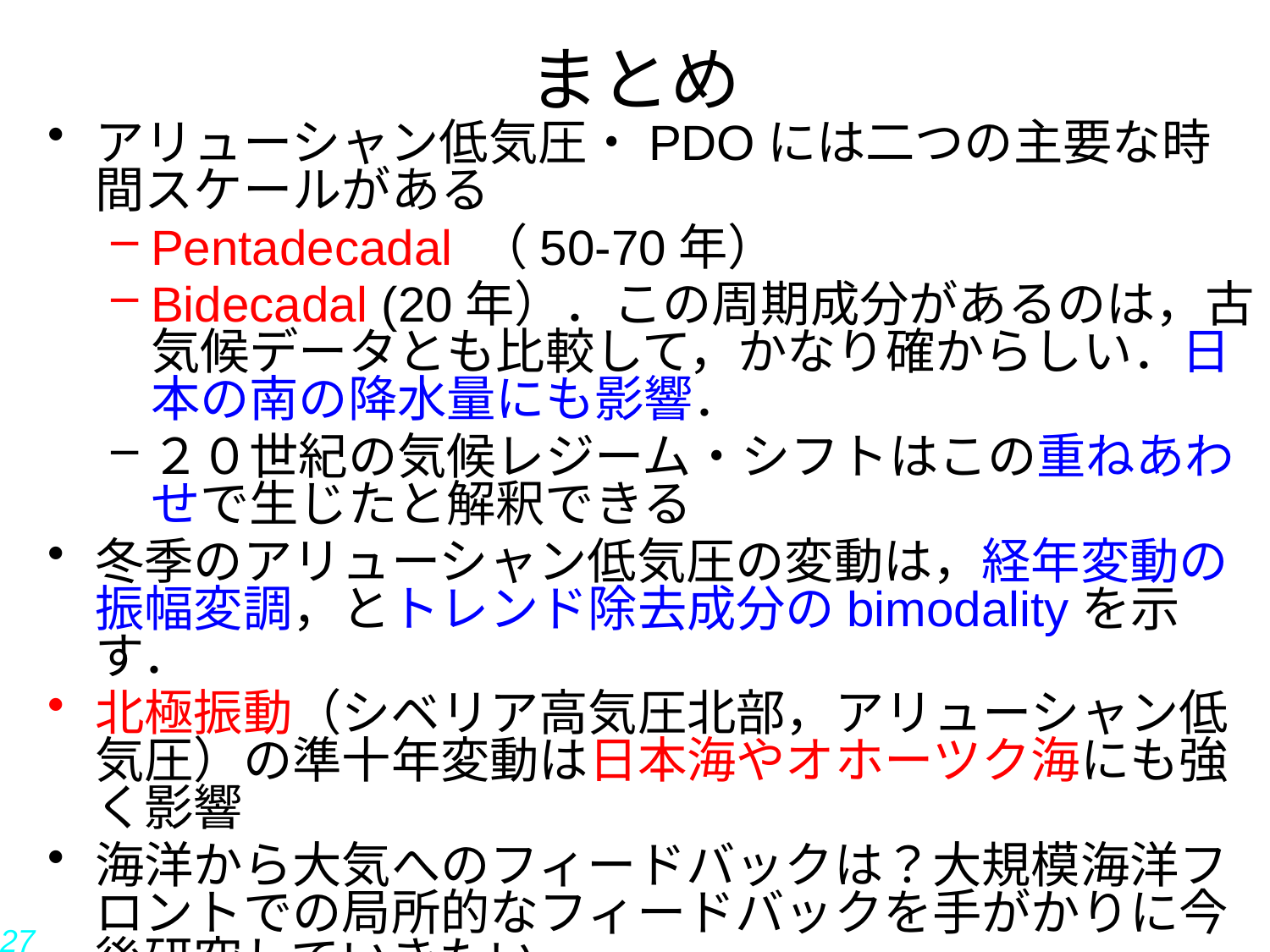

# まとめ
アリューシャン低気圧・PDOには二つの主要な時間スケールがある
Pentadecadal （50-70年）
Bidecadal (20年）．この周期成分があるのは，古気候データとも比較して，かなり確からしい．日本の南の降水量にも影響．
２０世紀の気候レジーム・シフトはこの重ねあわせで生じたと解釈できる
冬季のアリューシャン低気圧の変動は，経年変動の振幅変調，とトレンド除去成分のbimodalityを示す．
北極振動（シベリア高気圧北部，アリューシャン低気圧）の準十年変動は日本海やオホーツク海にも強く影響
海洋から大気へのフィードバックは？大規模海洋フロントでの局所的なフィードバックを手がかりに今後研究していきたい
27